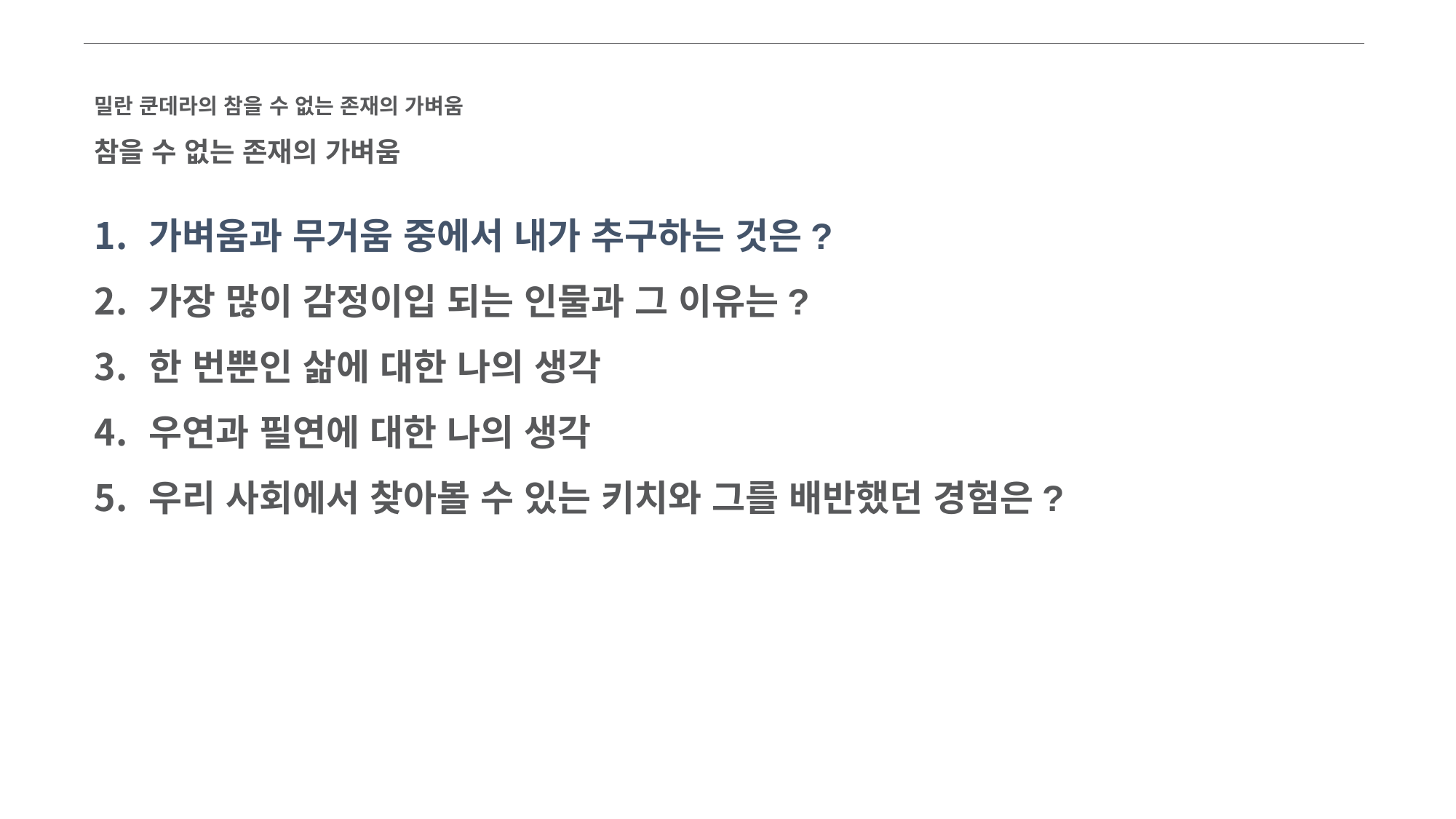

밀란 쿤데라의 참을 수 없는 존재의 가벼움
참을 수 없는 존재의 가벼움
가벼움과 무거움 중에서 내가 추구하는 것은?
가장 많이 감정이입 되는 인물과 그 이유는?
한 번뿐인 삶에 대한 나의 생각
우연과 필연에 대한 나의 생각
우리 사회에서 찾아볼 수 있는 키치와 그를 배반했던 경험은?